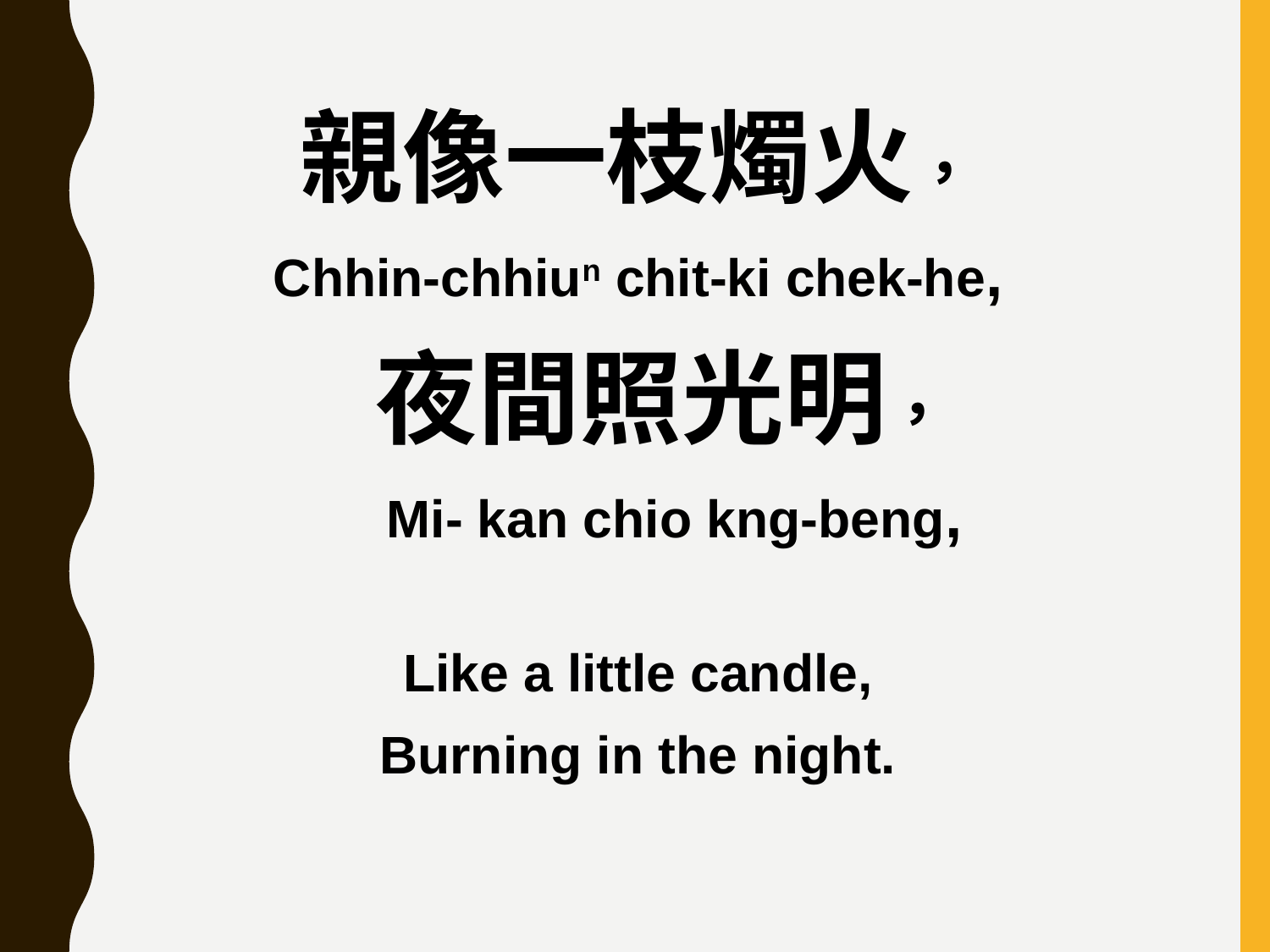

親像一枝燭火，
Chhin-chhiun chit-ki chek-he,
 夜間照光明，
     Mi- kan chio kng-beng,

Like a little candle,
Burning in the night.